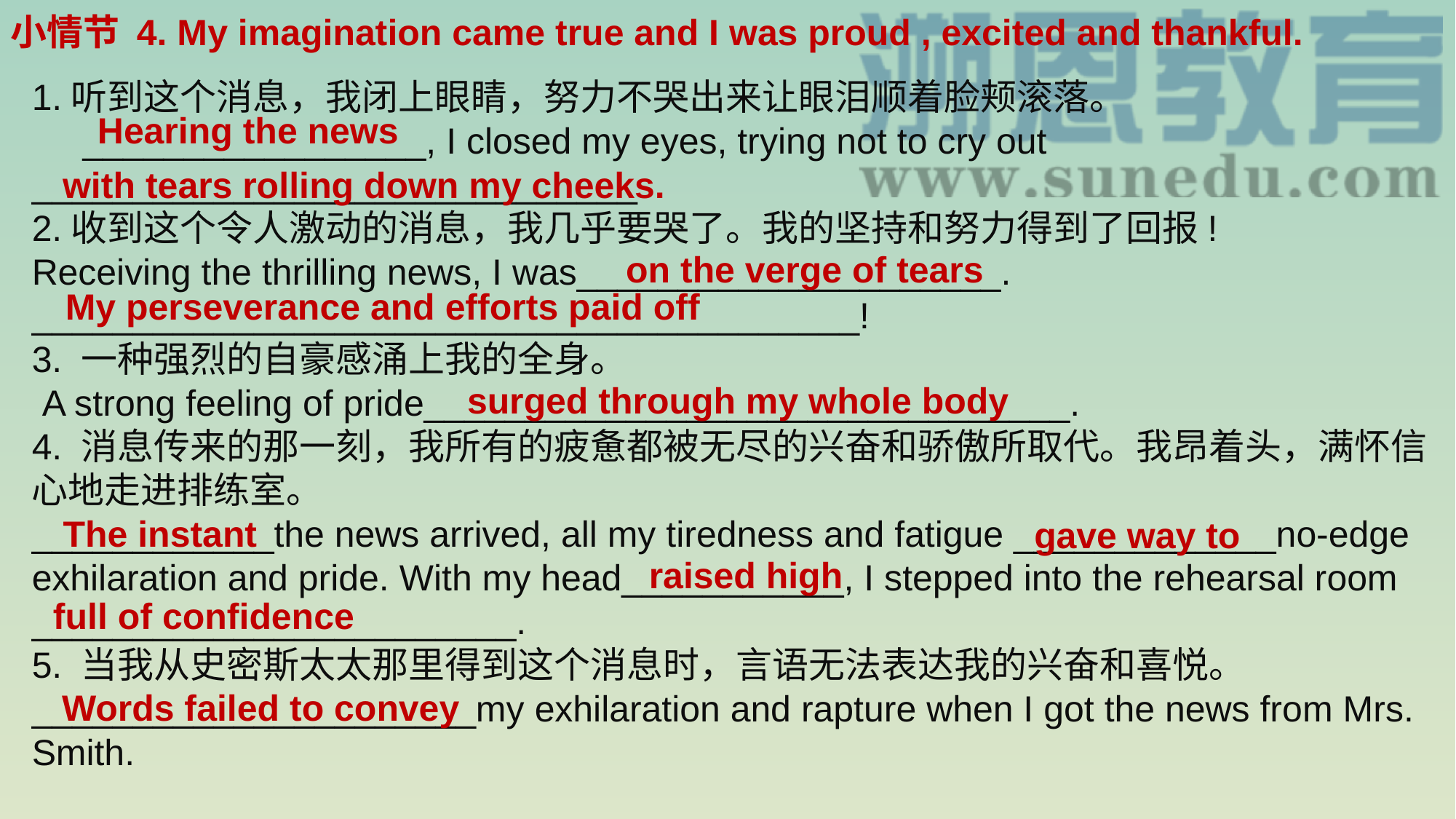

小情节 4. My imagination came true and I was proud , excited and thankful.
1.听到这个消息，我闭上眼睛，努力不哭出来让眼泪顺着脸颊滚落。
     _________________, I closed my eyes, trying not to cry out ______________________________
2.收到这个令人激动的消息，我几乎要哭了。我的坚持和努力得到了回报!
Receiving the thrilling news, I was_____________________.
_________________________________________!
3. 一种强烈的自豪感涌上我的全身。
 A strong feeling of pride________________________________.
4. 消息传来的那一刻，我所有的疲惫都被无尽的兴奋和骄傲所取代。我昂着头，满怀信心地走进排练室。
____________the news arrived, all my tiredness and fatigue _____________no-edge exhilaration and pride. With my head___________, I stepped into the rehearsal room ________________________.
5. 当我从史密斯太太那里得到这个消息时，言语无法表达我的兴奋和喜悦。
______________________my exhilaration and rapture when I got the news from Mrs. Smith.
 Hearing the news
with tears rolling down my cheeks.
on the verge of tears
My perseverance and efforts paid off
surged through my whole body
The instant
gave way to
raised high
full of confidence
Words failed to convey